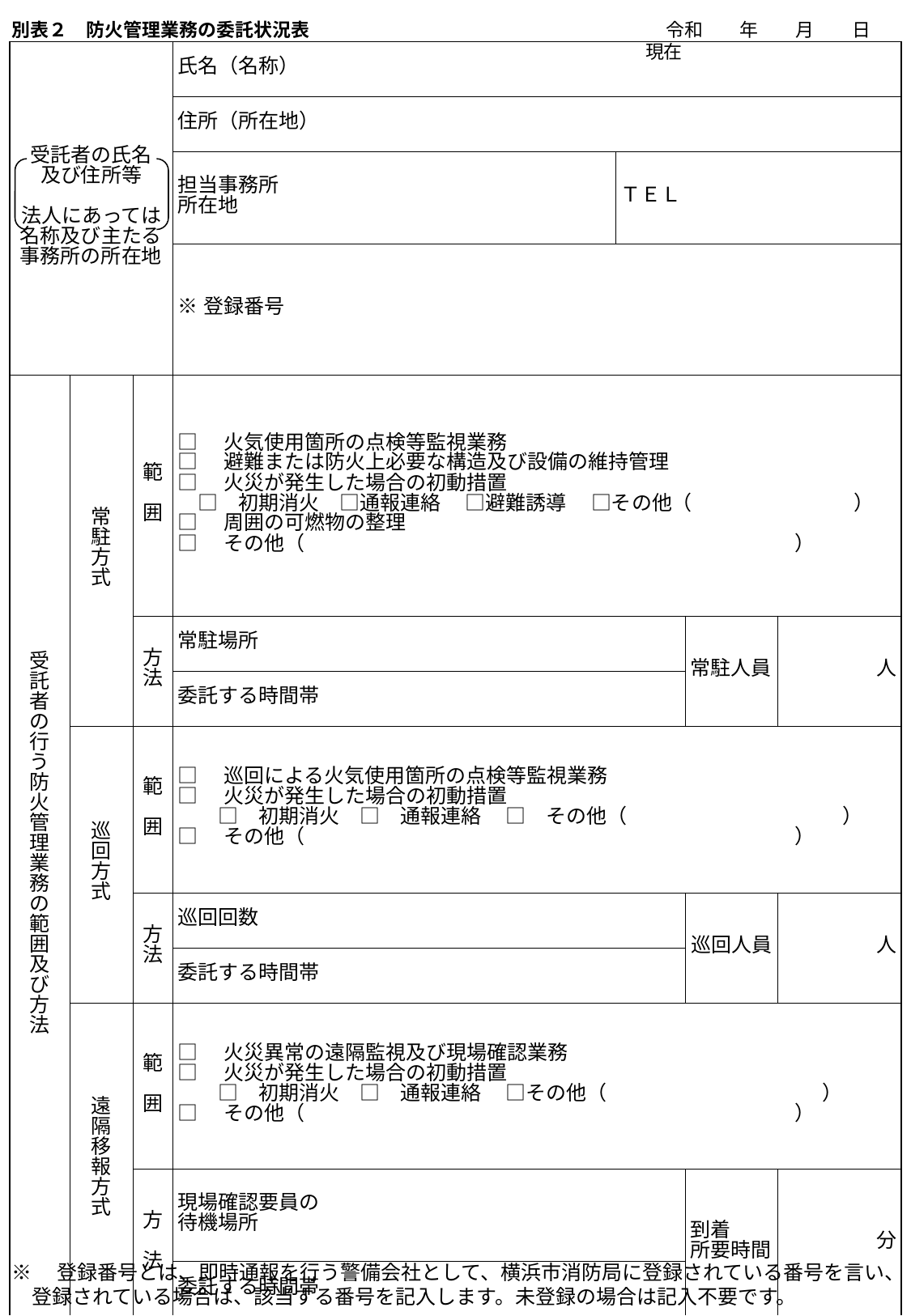

別表２　防火管理業務の委託状況表
令和　　年　　月　　日現在
| 受託者の氏名 及び住所等   法人にあっては 名称及び主たる 事務所の所在地 |  |  | 氏名（名称） |  |  |  |
| --- | --- | --- | --- | --- | --- | --- |
|  |  |  | 住所（所在地） |  |  |  |
|  |  |  | 担当事務所 所在地 | ＴＥＬ |  |  |
|  |  |  | ※登録番号 |  |  |  |
| 受 託 者 の 行 う 防 火 管 理 業 務 の 範 囲 及 び 方 法 | 常 駐 方 式 | 範   囲 | □　火気使用箇所の点検等監視業務 □　避難または防火上必要な構造及び設備の維持管理 □　火災が発生した場合の初動措置 　□　初期消火　□通報連絡　 □避難誘導　 □その他（　　　　　　　　） □　周囲の可燃物の整理 □　その他（　 　　　　　　　　　　　　　　　　　　　　　　　） |  |  |  |
|  |  | 方 法 | 常駐場所 |  | 常駐人員 | 人 |
|  |  |  | 委託する時間帯 |  |  |  |
|  | 巡 回 方 式 | 範   囲 | □　巡回による火気使用箇所の点検等監視業務 □　火災が発生した場合の初動措置 　　□　初期消火　□　通報連絡　 □　その他（　 　　　　　　　） □　その他（　 　　　　　　　　　　　　　　　　　　　　　　　） |  |  |  |
|  |  | 方 法 | 巡回回数 |  | 巡回人員 | 人 |
|  |  |  | 委託する時間帯 |  |  |  |
|  | 遠 隔 移 報 方 式 | 範   囲 | □　火災異常の遠隔監視及び現場確認業務 □　火災が発生した場合の初動措置 　　□　初期消火　□　通報連絡　 □その他（　 　　　　　　　） □　その他（　 　　　　　　　　　　　　　　　　　　　　　　　） |  |  |  |
|  |  | 方   法 | 現場確認要員の 待機場所 |  | 到着 所要時間 | 分 |
|  |  |  | 委託する時間帯 |  |  |  |

※　登録番号とは、即時通報を行う警備会社として、横浜市消防局に登録されている番号を言い、
　登録されている場合は、該当する番号を記入します。未登録の場合は記入不要です。